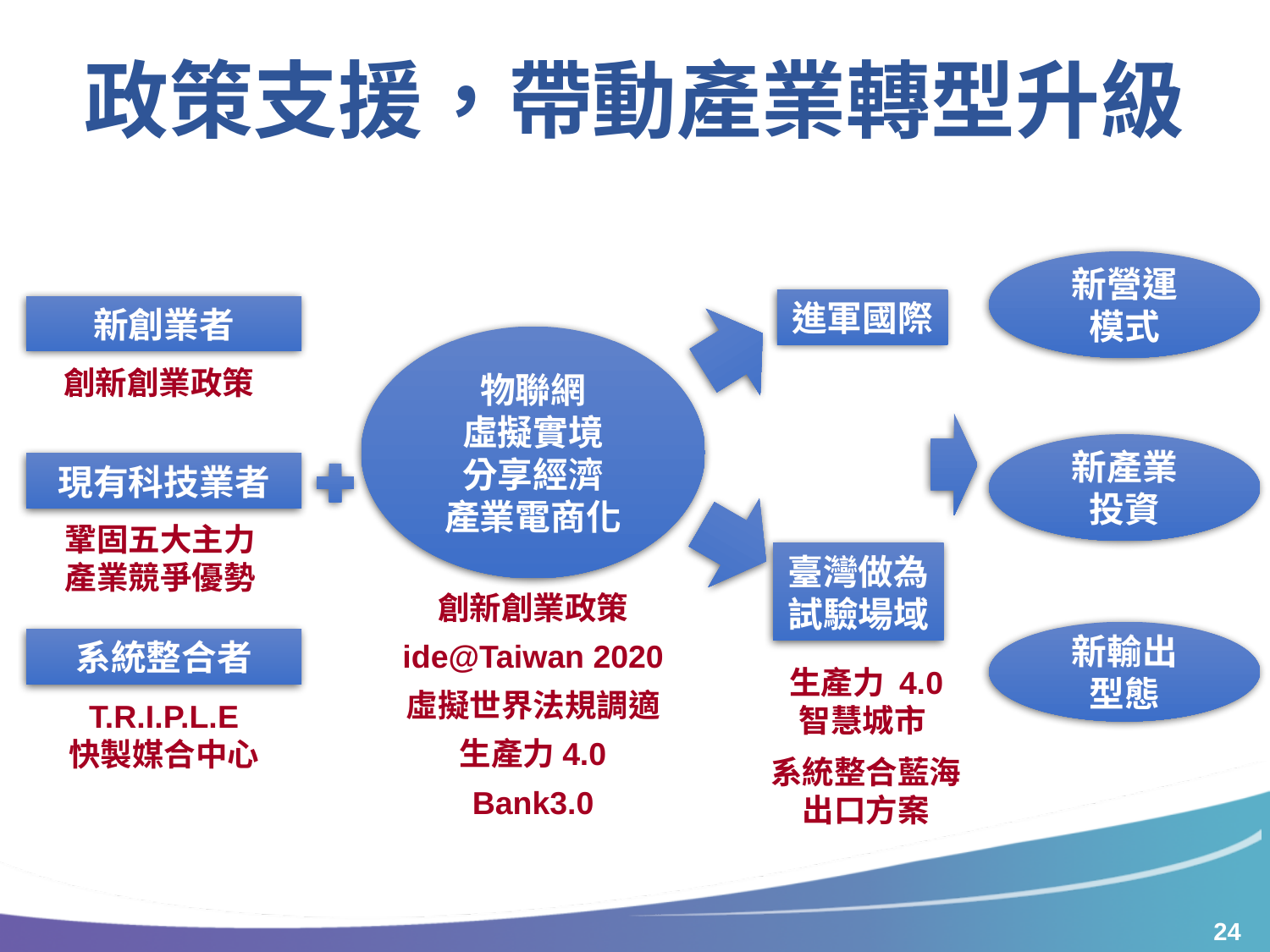

政策支援，帶動產業轉型升級
新營運
模式
進軍國際
新創業者

物聯網
虛擬實境
分享經濟
產業電商化

新產業
投資
現有科技業者

臺灣做為試驗場域
新輸出
型態
系統整合者
創新創業政策
鞏固五大主力產業競爭優勢
創新創業政策
ide@Taiwan 2020
虛擬世界法規調適
生產力4.0
Bank3.0
生產力 4.0
智慧城市
T.R.I.P.L.E
快製媒合中心
系統整合藍海
出口方案
24